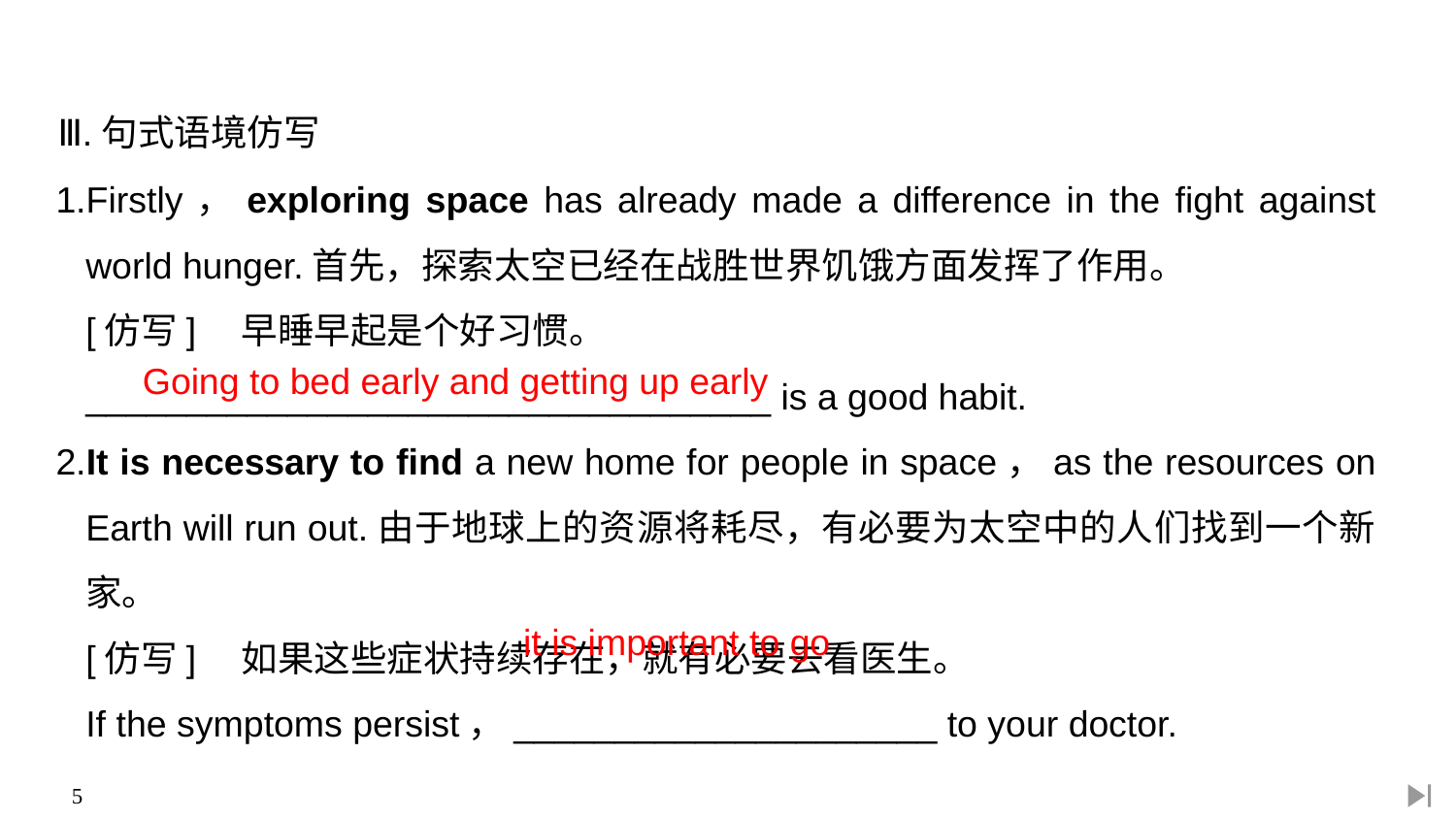

Ⅲ.句式语境仿写
1.Firstly，exploring space has already made a difference in the fight against world hunger.首先，探索太空已经在战胜世界饥饿方面发挥了作用。
	[仿写]　早睡早起是个好习惯。
	__________________________________ is a good habit.
2.It is necessary to find a new home for people in space，as the resources on Earth will run out.由于地球上的资源将耗尽，有必要为太空中的人们找到一个新家。
	[仿写]　如果这些症状持续存在，就有必要去看医生。
	If the symptoms persist，_____________________ to your doctor.
Going to bed early and getting up early
it is important to go